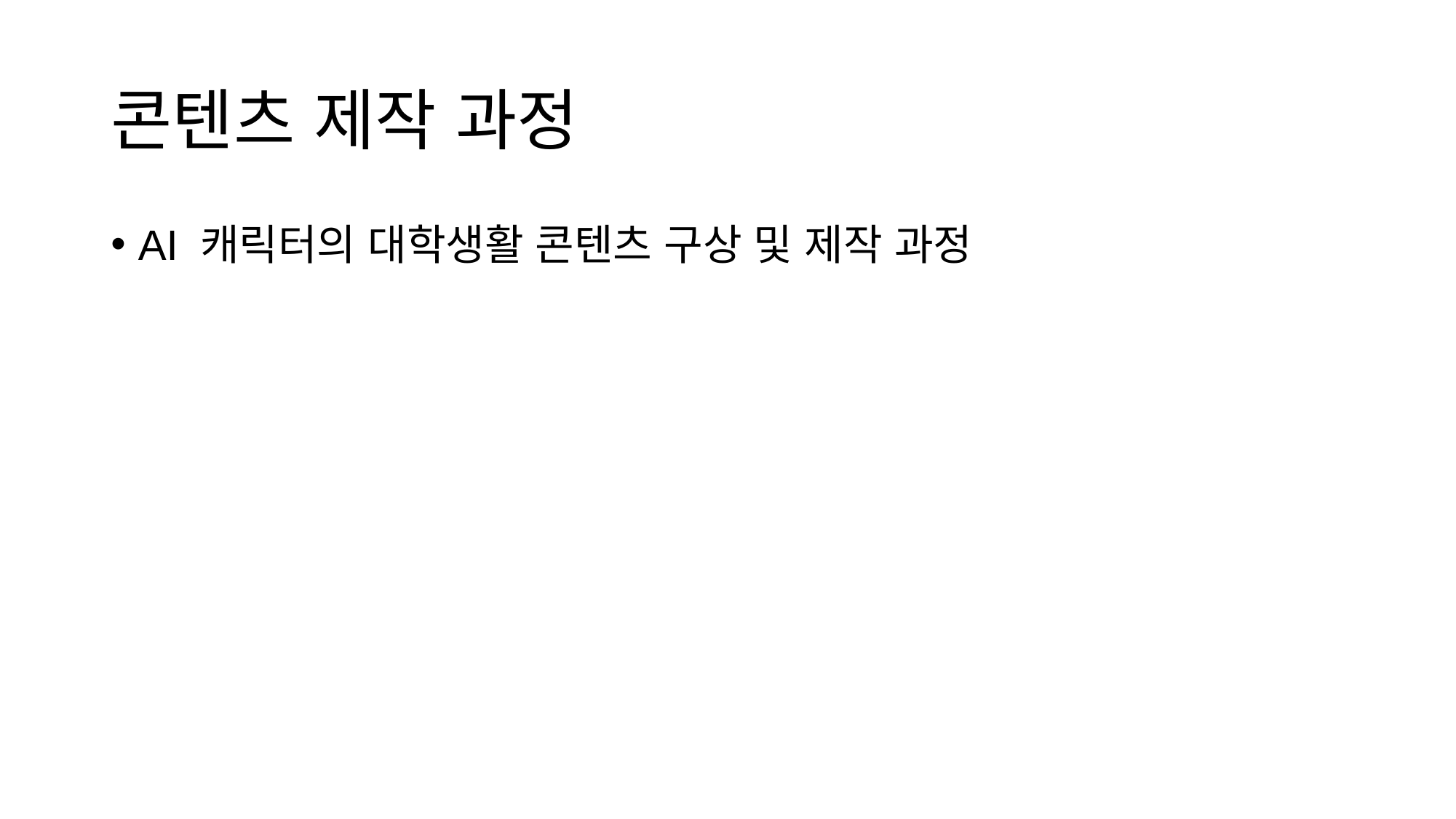

# 콘텐츠 제작 과정
AI 캐릭터의 대학생활 콘텐츠 구상 및 제작 과정